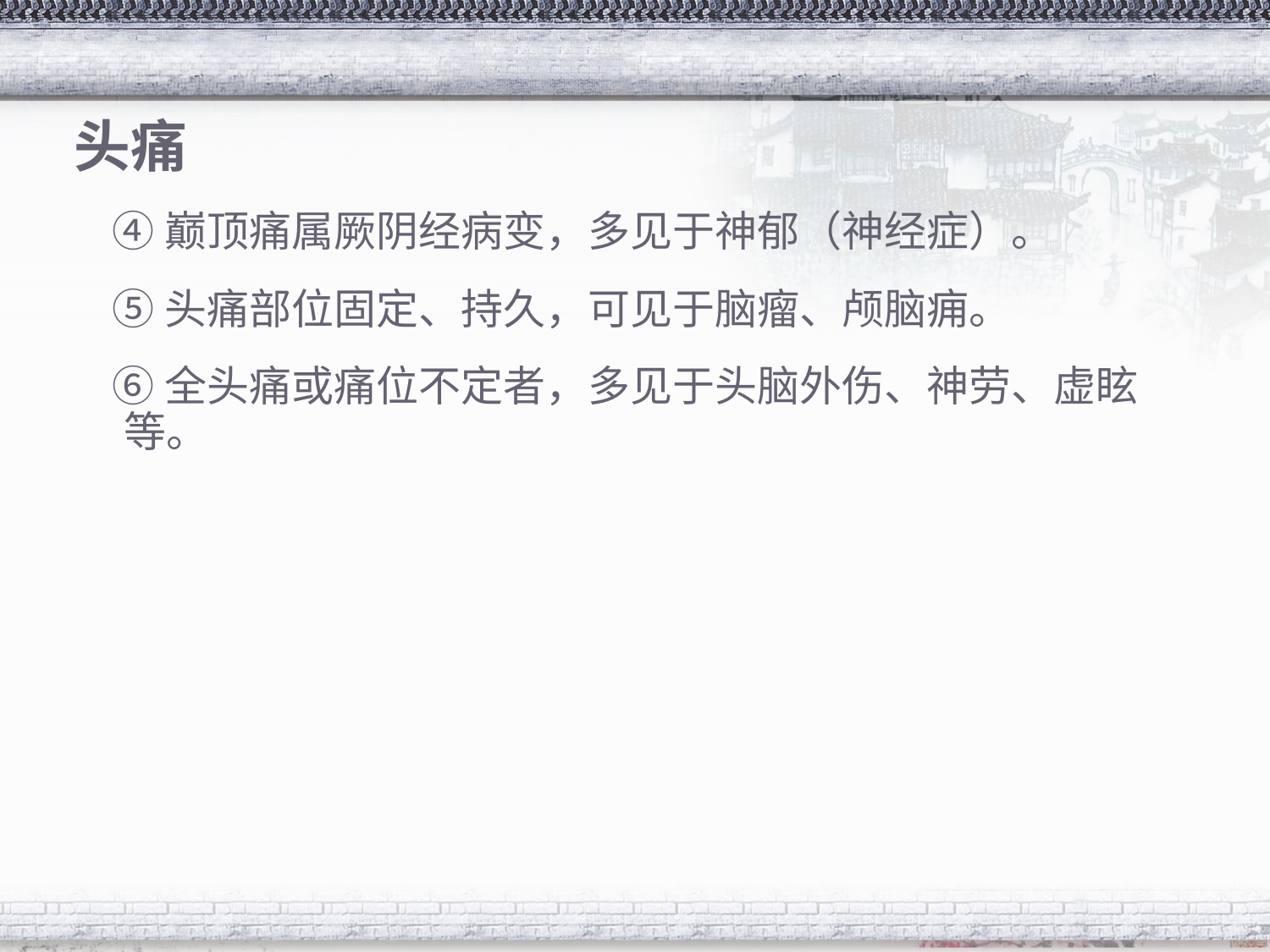

# 头痛
    ④巅顶痛属厥阴经病变，多见于神郁（神经症）。
    ⑤头痛部位固定、持久，可见于脑瘤、颅脑痈。
    ⑥全头痛或痛位不定者，多见于头脑外伤、神劳、虚眩等。